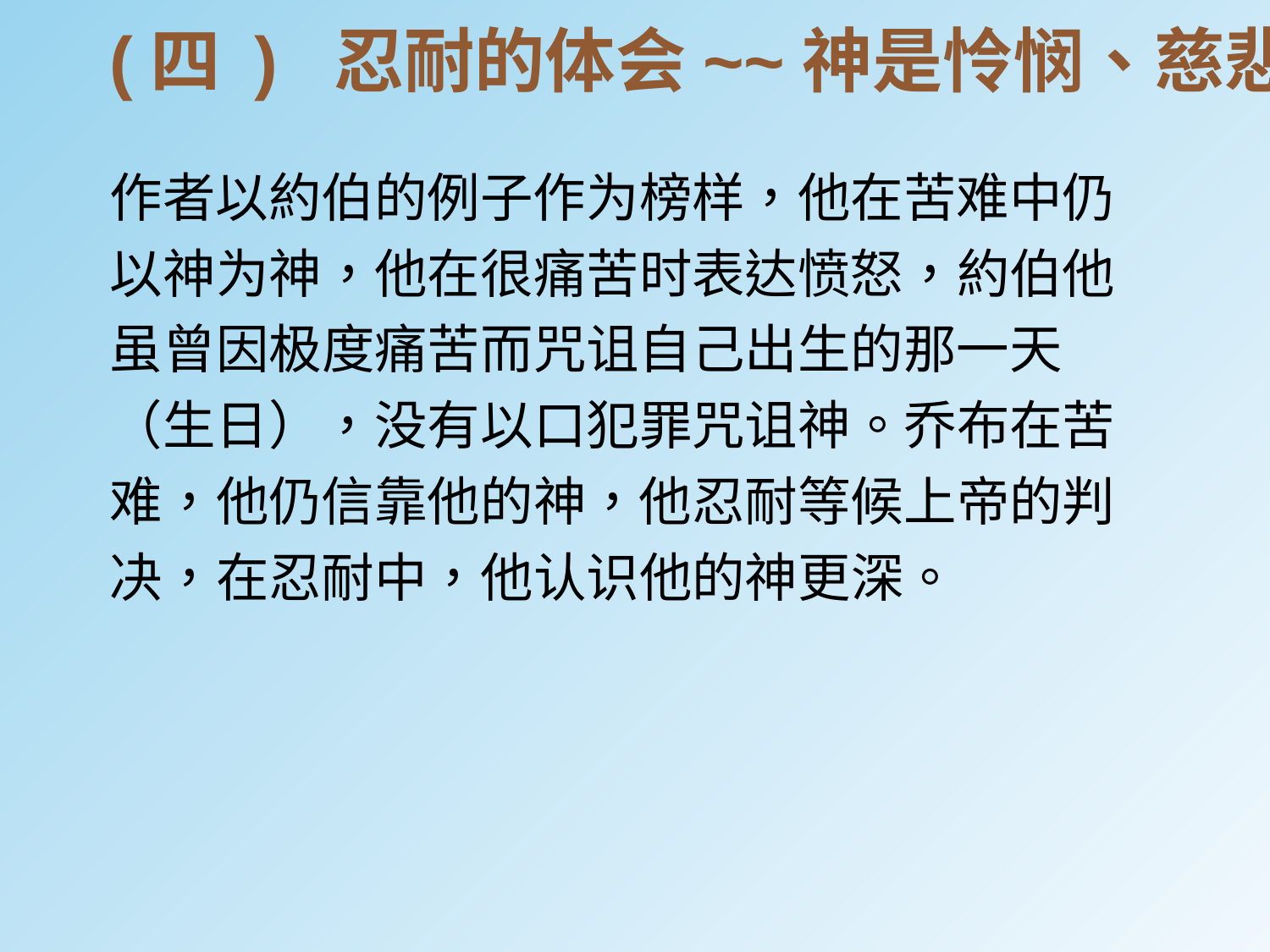

(四 )  忍耐的体会~~神是怜悯、慈悲
作者以約伯的例子作为榜样，他在苦难中仍以神为神，他在很痛苦时表达愤怒，約伯他虽曾因极度痛苦而咒诅自己出生的那一天（生日），没有以口犯罪咒诅神。乔布在苦难，他仍信靠他的神，他忍耐等候上帝的判决，在忍耐中，他认识他的神更深。